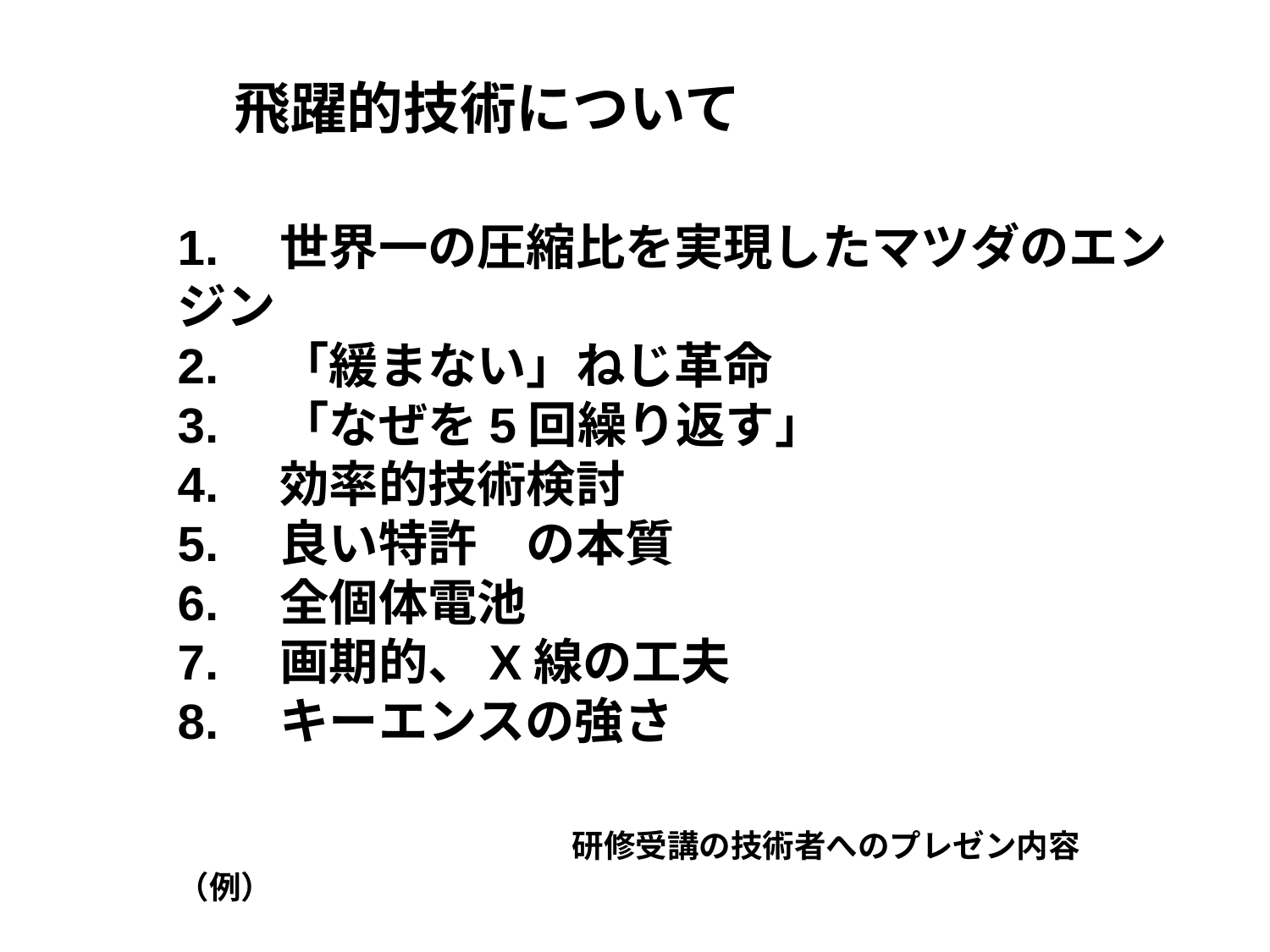

飛躍的技術について

1.　世界一の圧縮比を実現したマツダのエンジン
2.　「緩まない」ねじ革命
3.　「なぜを5回繰り返す」
4.　効率的技術検討
5.　良い特許　の本質
6.　全個体電池
7.　画期的、X線の工夫
8.　キーエンスの強さ

　　　　　　　　研修受講の技術者へのプレゼン内容（例）